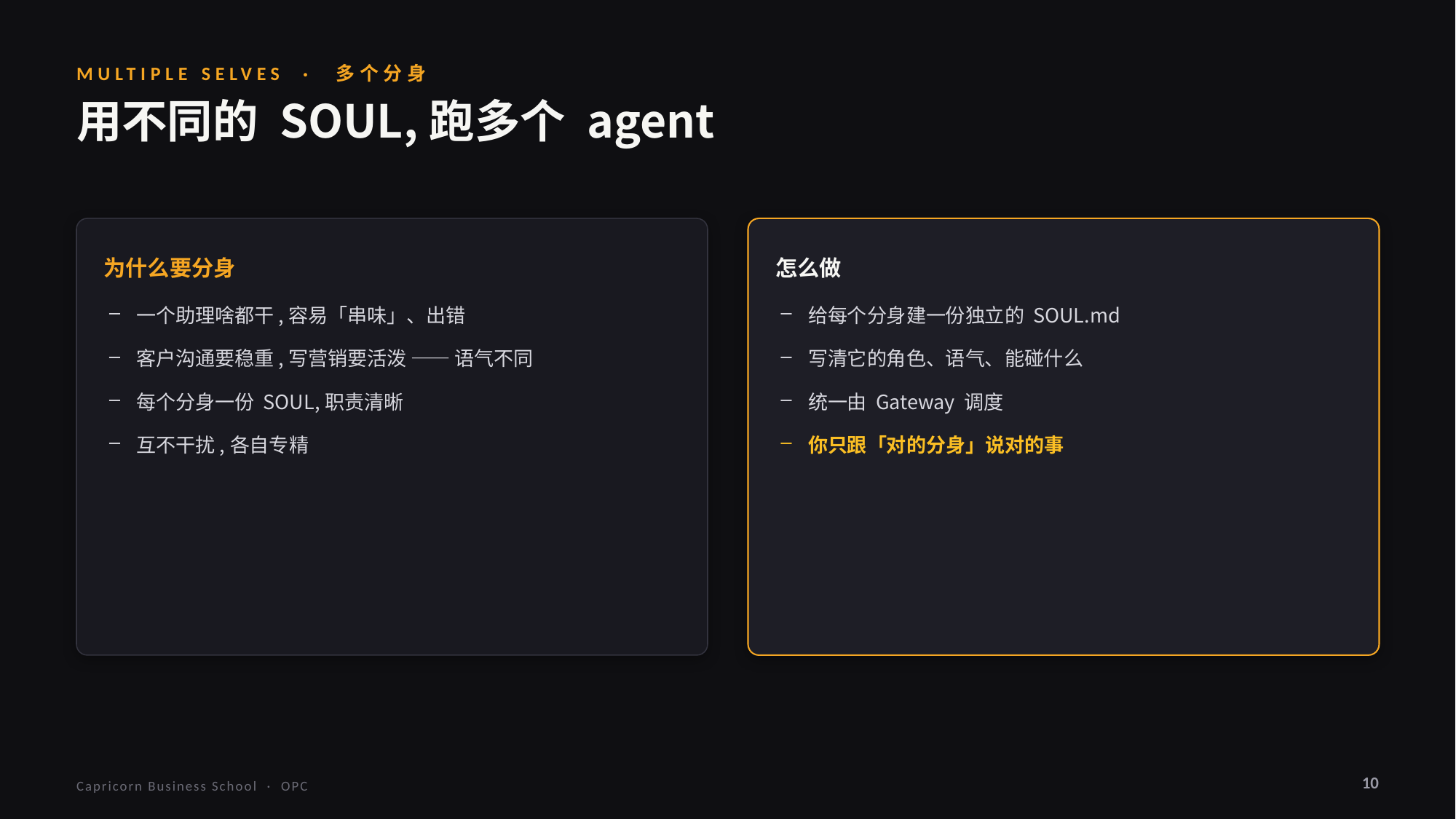

MULTIPLE SELVES  ·  多个分身
用不同的 SOUL,跑多个 agent

为什么要分身
怎么做
一个助理啥都干,容易「串味」、出错
客户沟通要稳重,写营销要活泼 —— 语气不同
每个分身一份 SOUL,职责清晰
互不干扰,各自专精
给每个分身建一份独立的 SOUL.md
写清它的角色、语气、能碰什么
统一由 Gateway 调度
你只跟「对的分身」说对的事
10
Capricorn Business School  ·  OPC